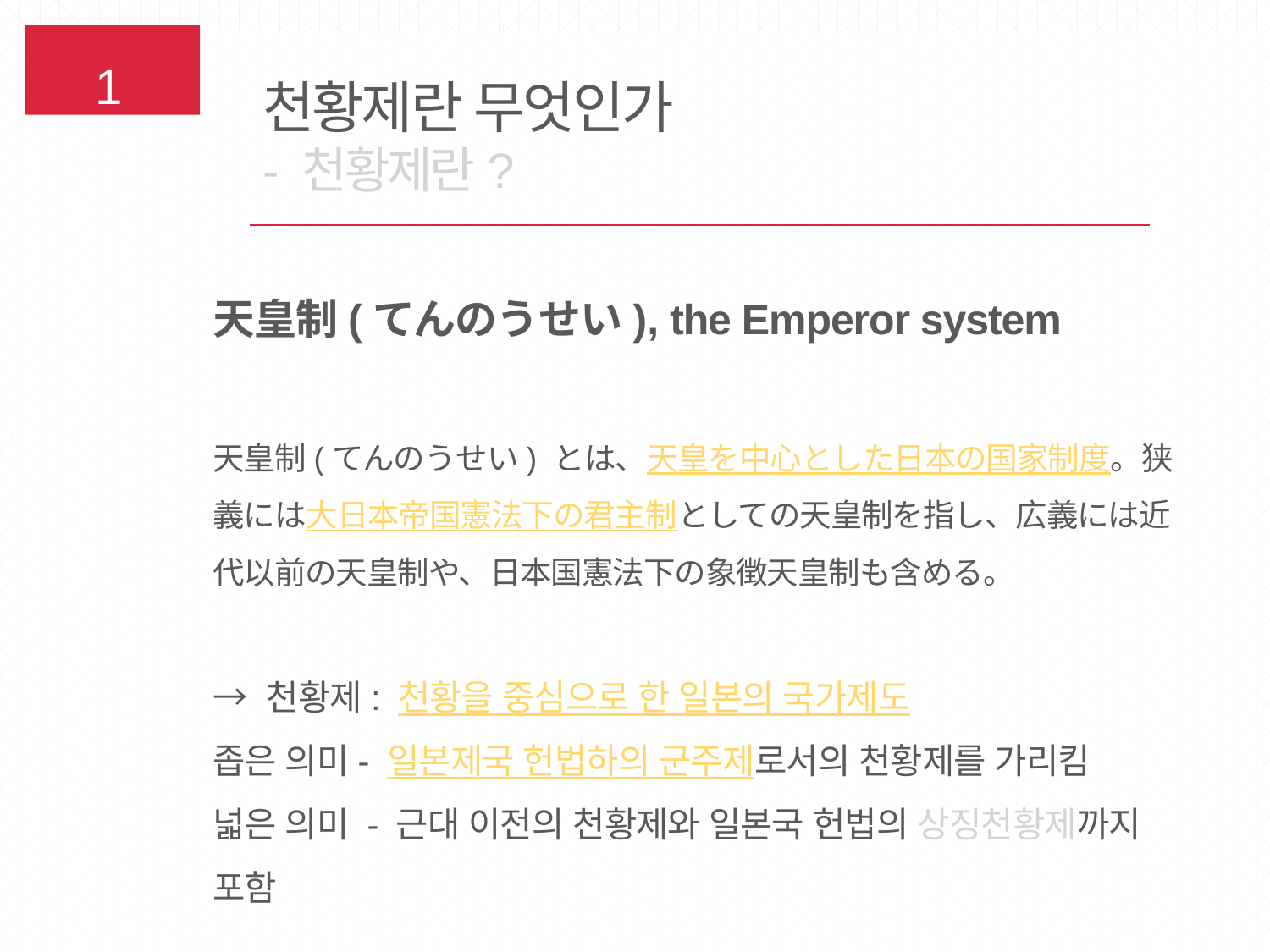

천황제란 무엇인가
- 천황제란?

1

天皇制(てんのうせい), the Emperor system

天皇制(てんのうせい) とは、天皇を中心とした日本の国家制度。狭義には大日本帝国憲法下の君主制としての天皇制を指し、広義には近代以前の天皇制や、日本国憲法下の象徴天皇制も含める。

→ 천황제: 천황을 중심으로 한 일본의 국가제도
좁은 의미- 일본제국 헌법하의 군주제로서의 천황제를 가리킴
넓은 의미 - 근대 이전의 천황제와 일본국 헌법의 상징천황제까지 포함